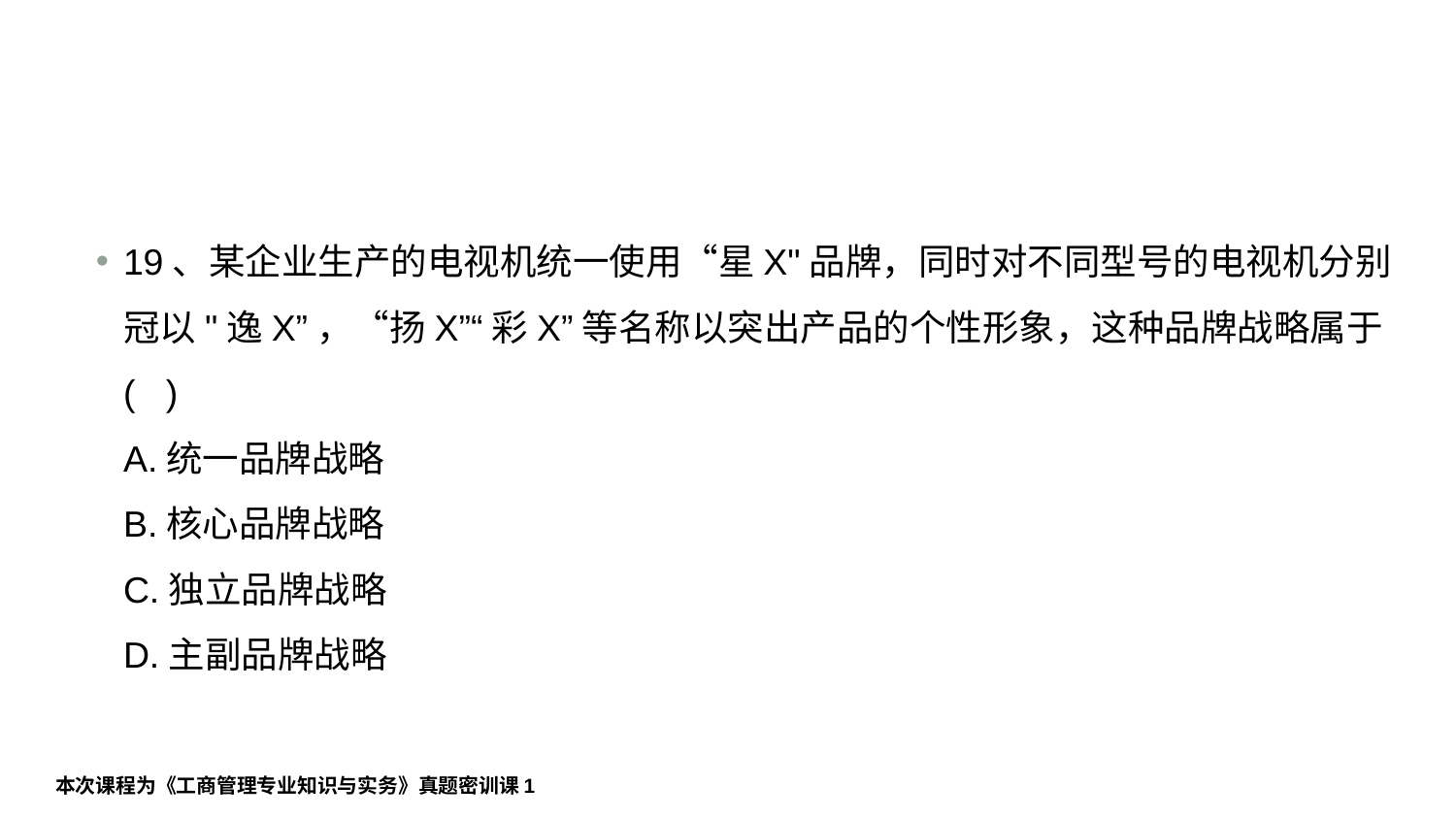

19、某企业生产的电视机统一使用“星X"品牌，同时对不同型号的电视机分别冠以"逸X”，“扬X”“彩X”等名称以突出产品的个性形象，这种品牌战略属于(   )
A.统一品牌战略
B.核心品牌战略
C.独立品牌战略
D.主副品牌战略